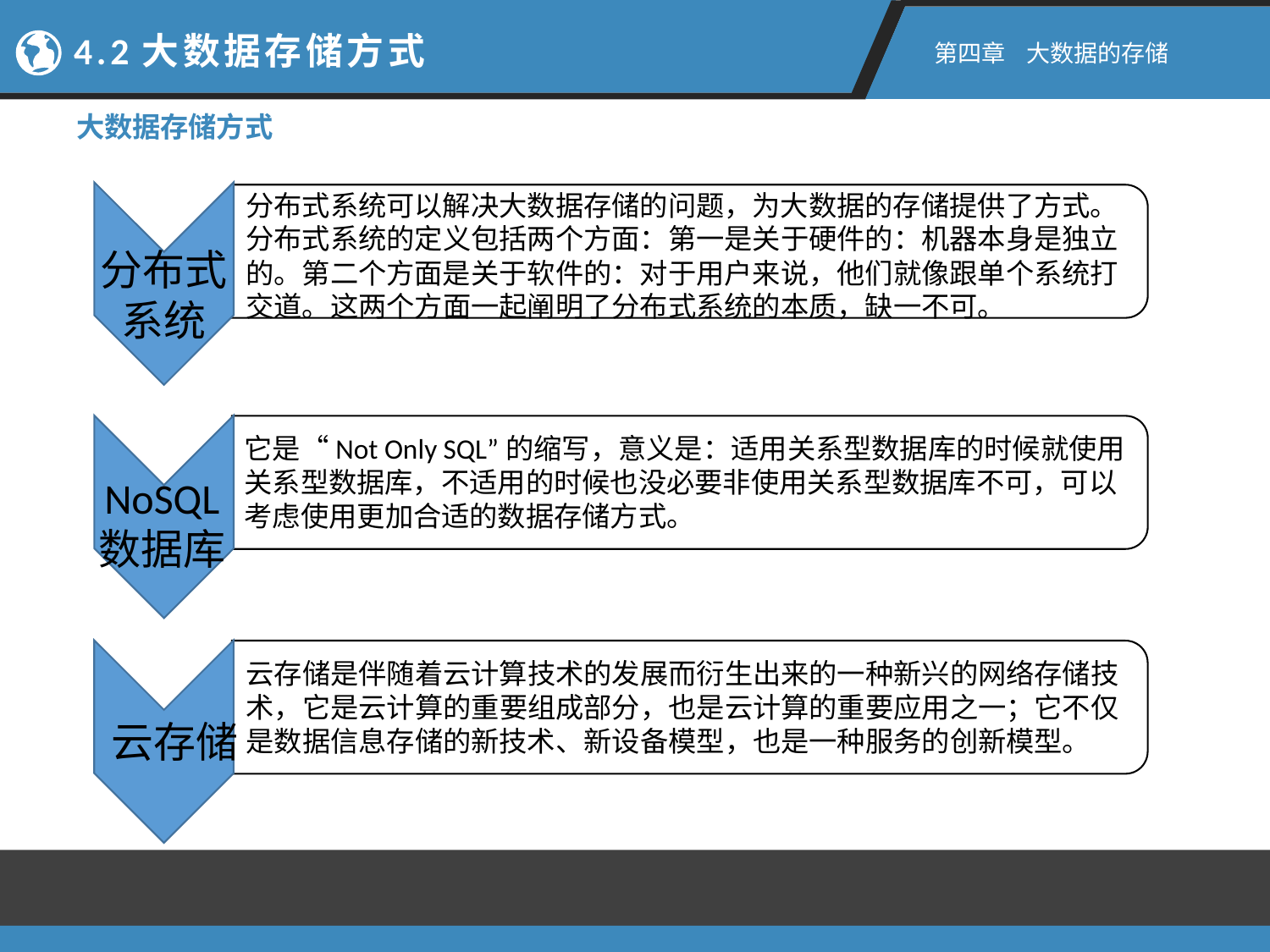

4.2大数据存储方式

第四章    大数据的存储
大数据存储方式

分布式系统可以解决大数据存储的问题，为大数据的存储提供了方式。分布式系统的定义包括两个方面：第一是关于硬件的：机器本身是独立的。第二个方面是关于软件的：对于用户来说，他们就像跟单个系统打交道。这两个方面一起阐明了分布式系统的本质，缺一不可。

分布式系统

它是“Not Only SQL”的缩写，意义是：适用关系型数据库的时候就使用关系型数据库，不适用的时候也没必要非使用关系型数据库不可，可以考虑使用更加合适的数据存储方式。

 NoSQL数据库

云存储是伴随着云计算技术的发展而衍生出来的一种新兴的网络存储技术，它是云计算的重要组成部分，也是云计算的重要应用之一；它不仅是数据信息存储的新技术、新设备模型，也是一种服务的创新模型。

 云存储